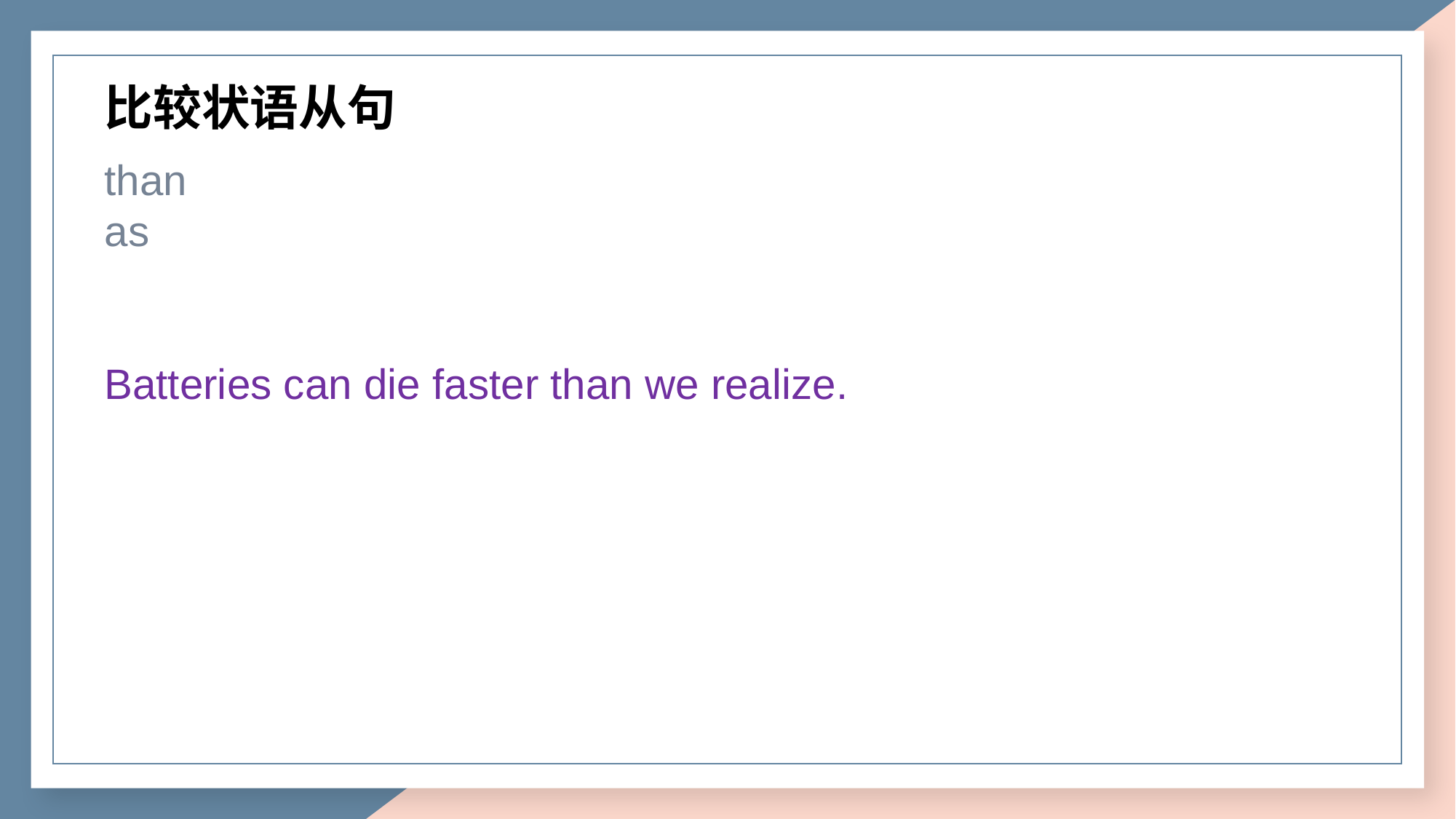

比较状语从句
than
as

Batteries can die faster than we realize.